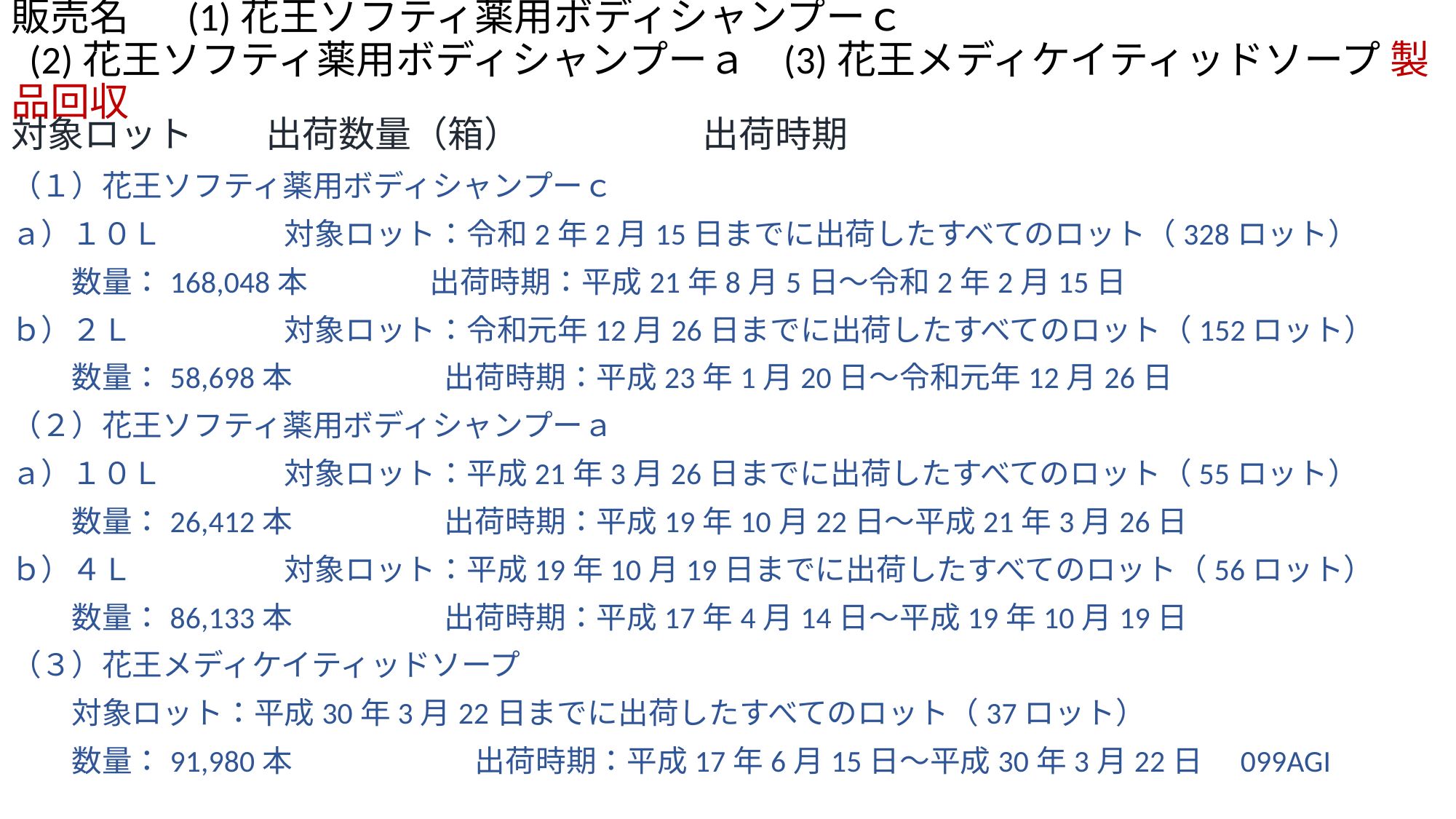

# 販売名　 (1)花王ソフティ薬用ボディシャンプーｃ (2)花王ソフティ薬用ボディシャンプーａ   (3)花王メディケイティッドソープ 製品回収
対象ロット　　出荷数量（箱）　　　　　出荷時期
（１）花王ソフティ薬用ボディシャンプーｃ
ａ）１０Ｌ　　　　対象ロット：令和2年2月15日までに出荷したすべてのロット（328ロット）
　　数量：168,048本　　　　出荷時期：平成21年8月5日～令和2年2月15日
ｂ）２Ｌ　　　　　対象ロット：令和元年12月26日までに出荷したすべてのロット（152ロット）
　　数量：58,698本　　　　　出荷時期：平成23年1月20日～令和元年12月26日
（２）花王ソフティ薬用ボディシャンプーａ
ａ）１０Ｌ　　　　対象ロット：平成21年3月26日までに出荷したすべてのロット（55ロット）
　　数量：26,412本　　　　　出荷時期：平成19年10月22日～平成21年3月26日
ｂ）４Ｌ　　　　　対象ロット：平成19年10月19日までに出荷したすべてのロット（56ロット）
　　数量：86,133本　　　　　出荷時期：平成17年4月14日～平成19年10月19日
（３）花王メディケイティッドソープ
　　対象ロット：平成30年3月22日までに出荷したすべてのロット（37ロット）
　　数量：91,980本　　　　　　出荷時期：平成17年6月15日～平成30年3月22日　099AGI